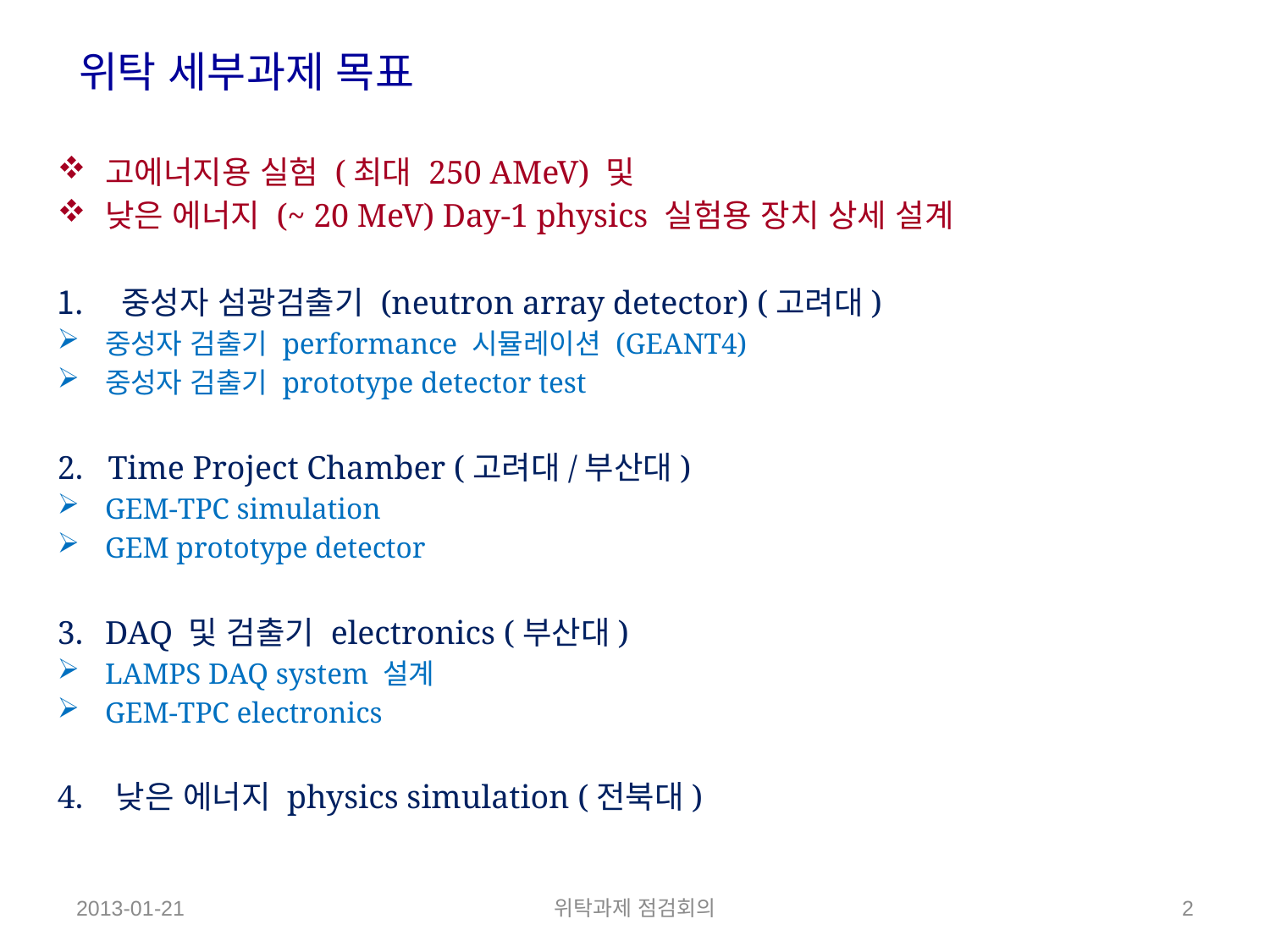

위탁 세부과제 목표
고에너지용 실험 (최대 250 AMeV) 및
낮은 에너지 (~ 20 MeV) Day-1 physics 실험용 장치 상세 설계

 중성자 섬광검출기 (neutron array detector) (고려대)
중성자 검출기 performance 시뮬레이션 (GEANT4)
중성자 검출기 prototype detector test

2.   Time Project Chamber (고려대/부산대)
GEM-TPC simulation
GEM prototype detector

DAQ 및 검출기 electronics (부산대)
LAMPS DAQ system 설계
GEM-TPC electronics

4.   낮은 에너지 physics simulation (전북대)
2013-01-21
위탁과제 점검회의
2